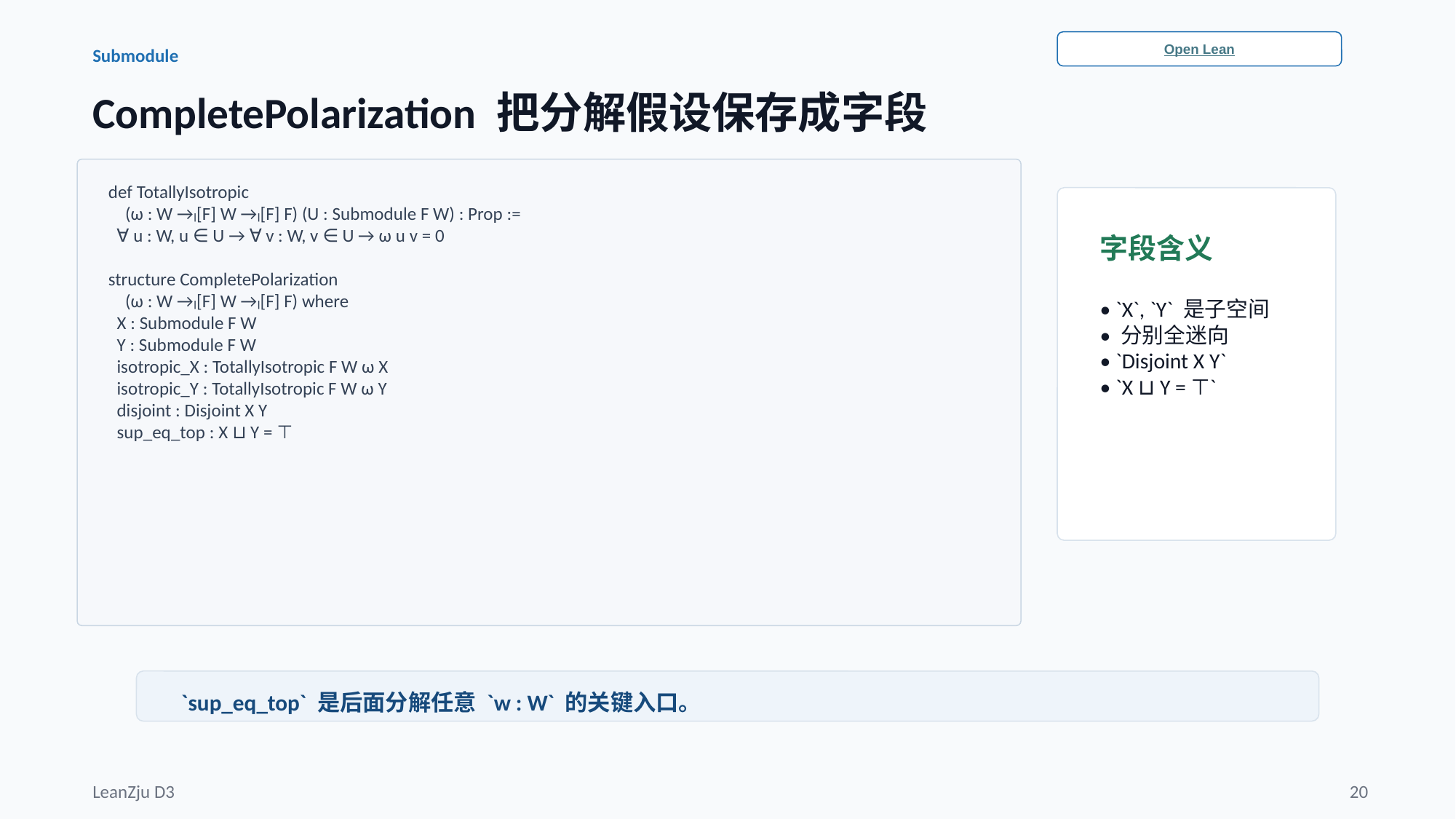

Open Lean
Submodule
CompletePolarization 把分解假设保存成字段

def TotallyIsotropic
    (ω : W →ₗ[F] W →ₗ[F] F) (U : Submodule F W) : Prop :=
  ∀ u : W, u ∈ U → ∀ v : W, v ∈ U → ω u v = 0

structure CompletePolarization
    (ω : W →ₗ[F] W →ₗ[F] F) where
  X : Submodule F W
  Y : Submodule F W
  isotropic_X : TotallyIsotropic F W ω X
  isotropic_Y : TotallyIsotropic F W ω Y
  disjoint : Disjoint X Y
  sup_eq_top : X ⊔ Y = ⊤

字段含义
• `X`, `Y` 是子空间
• 分别全迷向
• `Disjoint X Y`
• `X ⊔ Y = ⊤`

`sup_eq_top` 是后面分解任意 `w : W` 的关键入口。
LeanZju D3
20